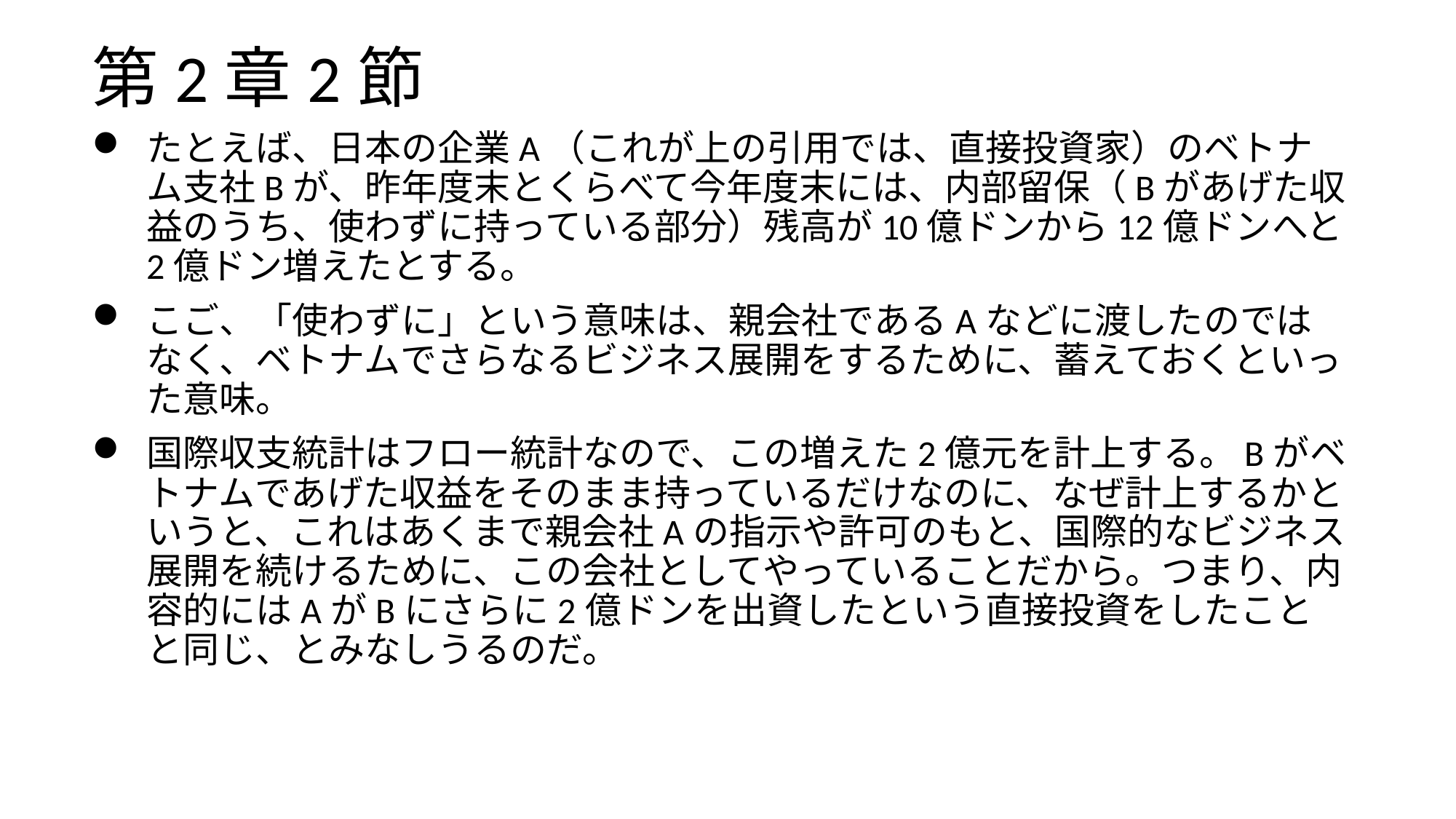

# 第2章2節
たとえば、日本の企業A（これが上の引用では、直接投資家）のベトナム支社Bが、昨年度末とくらべて今年度末には、内部留保（Bがあげた収益のうち、使わずに持っている部分）残高が10億ドンから12億ドンへと2億ドン増えたとする。
こご、「使わずに」という意味は、親会社であるAなどに渡したのではなく、ベトナムでさらなるビジネス展開をするために、蓄えておくといった意味。
国際収支統計はフロー統計なので、この増えた2億元を計上する。Bがベトナムであげた収益をそのまま持っているだけなのに、なぜ計上するかというと、これはあくまで親会社Aの指示や許可のもと、国際的なビジネス展開を続けるために、この会社としてやっていることだから。つまり、内容的にはAがBにさらに2億ドンを出資したという直接投資をしたことと同じ、とみなしうるのだ。